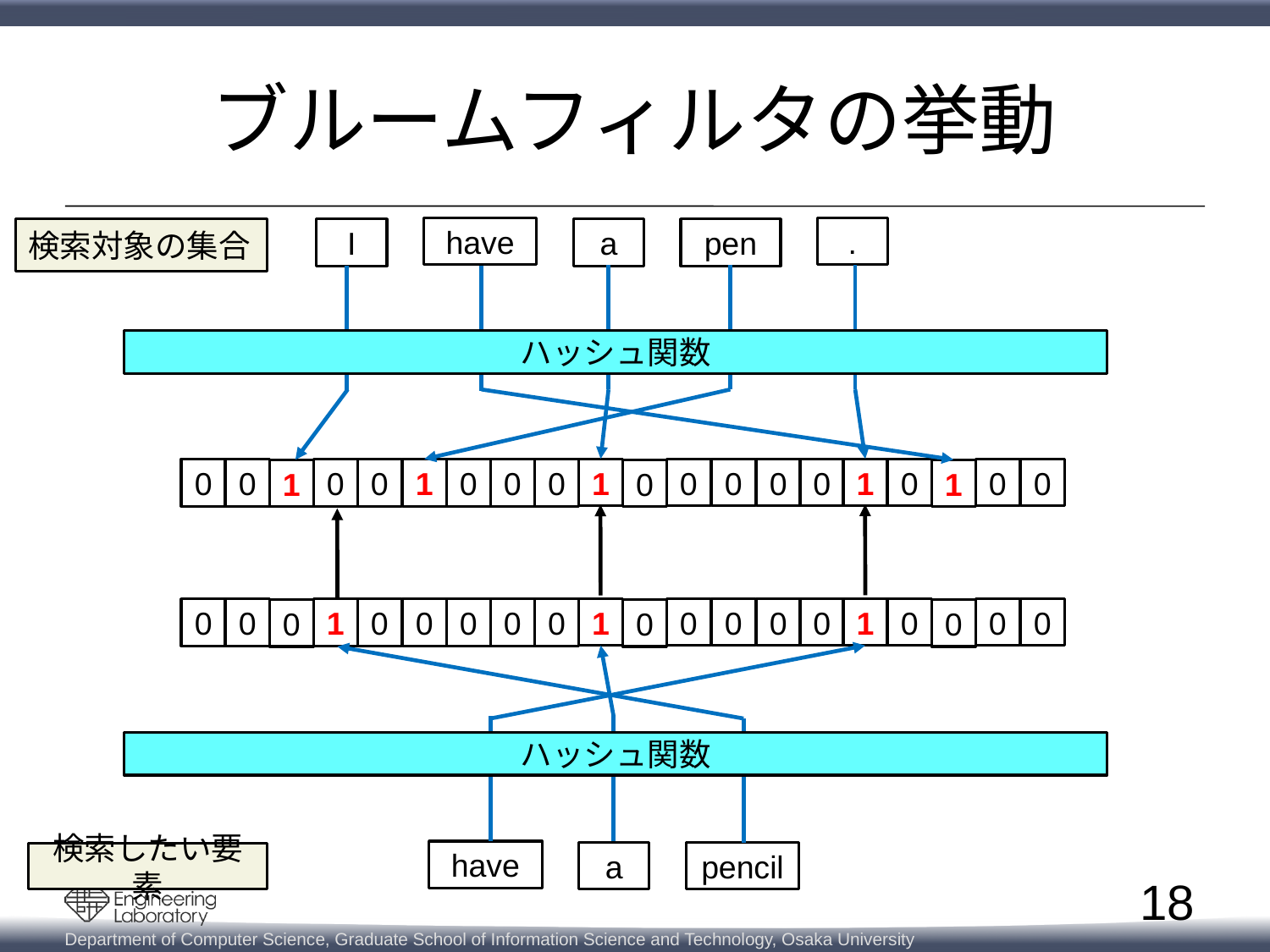

# ブルームフィルタの挙動
have
.
検索対象の集合
I
a
pen
ハッシュ関数
0
1
0
0
0
1
0
0
0
0
0
0
1
0
0
0
0
1
0
1
0
1
0
0
0
1
0
0
0
0
0
0
0
0
1
0
0
0
0
0
ハッシュ関数
have
a
pencil
検索したい要素
18